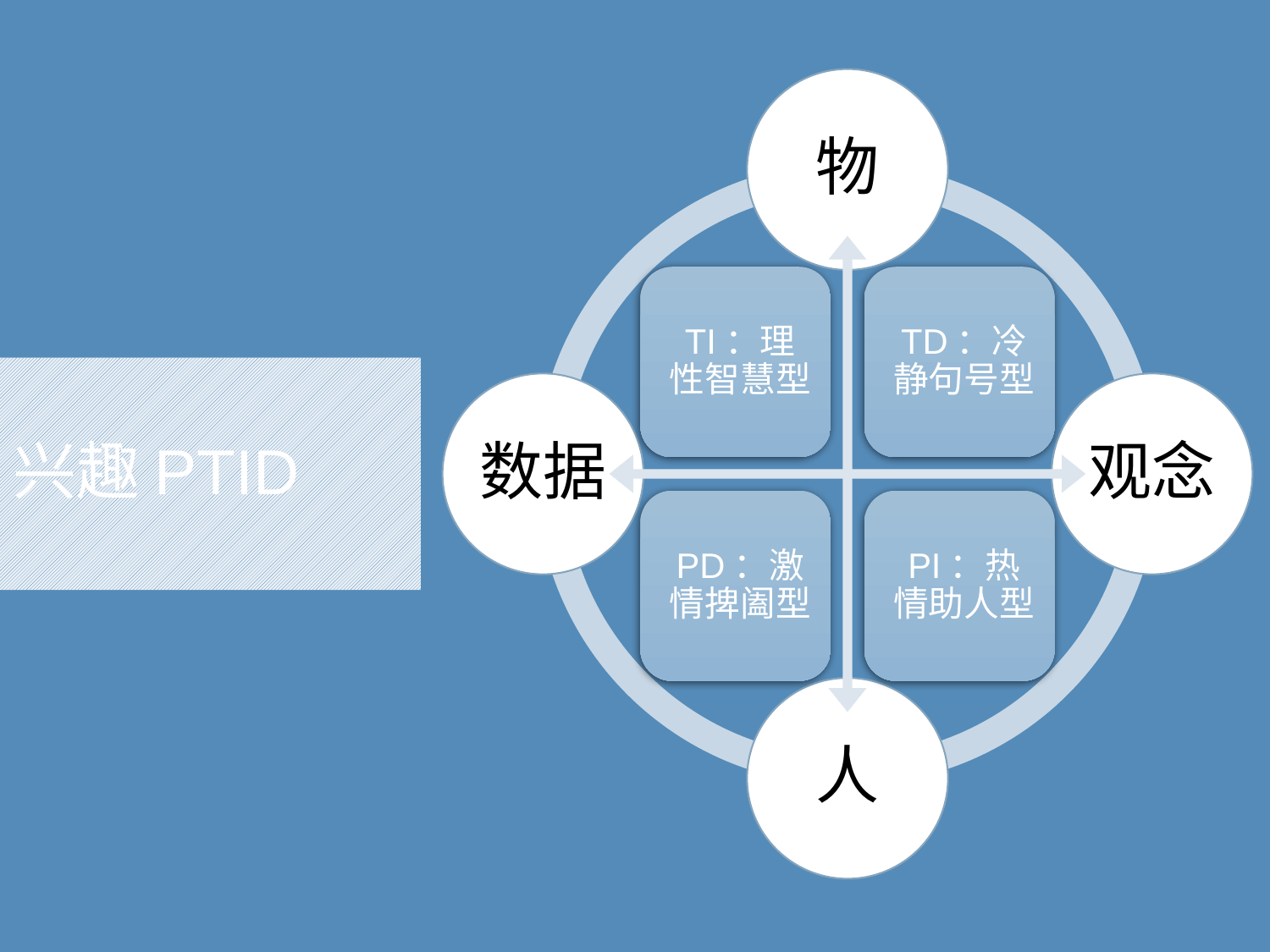

物
观念
人
数据
TI：理性智慧型
TD：冷静句号型
PD：激情捭阖型
PI：热情助人型
# 兴趣PTID